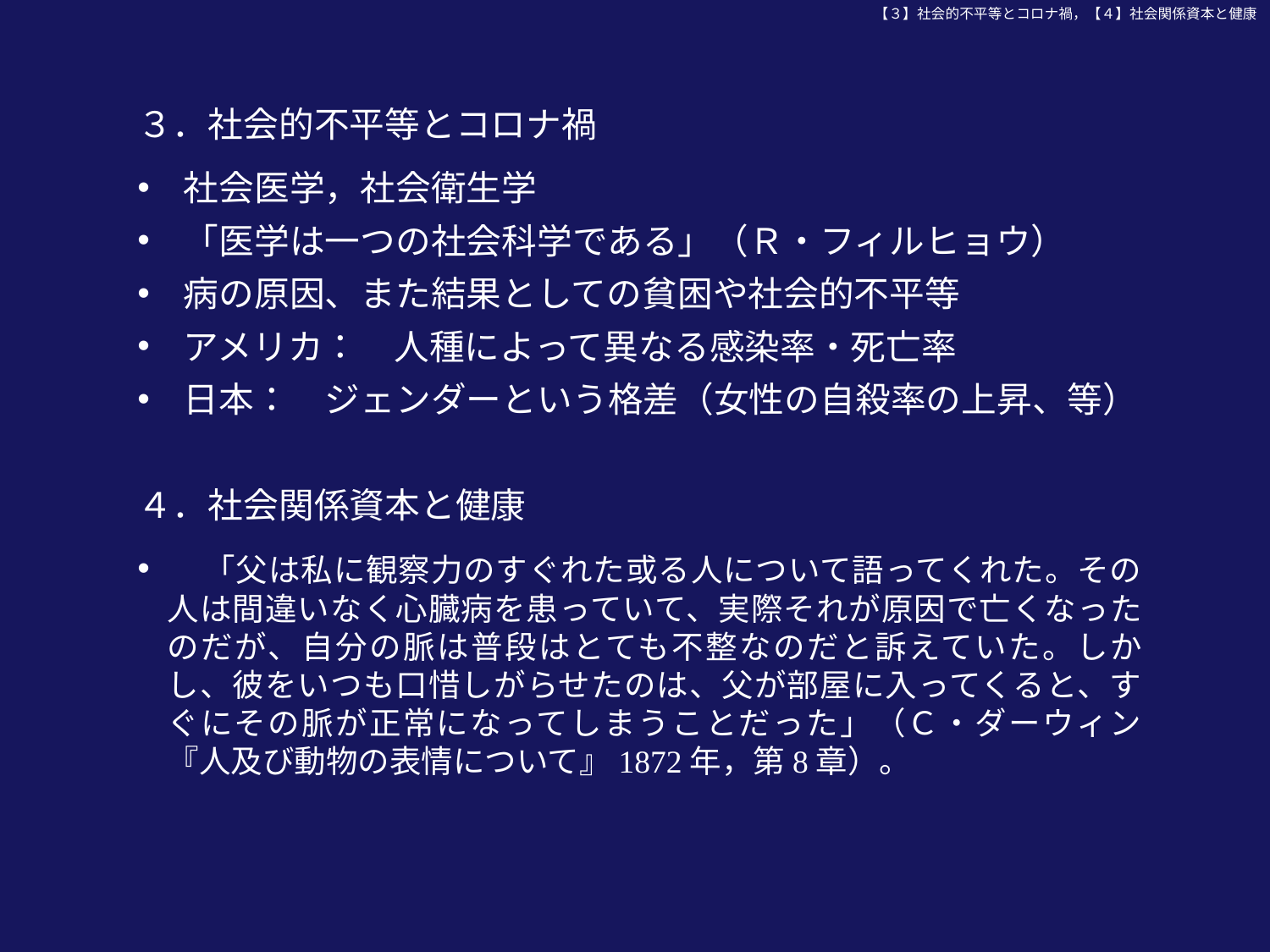

# 【３】社会的不平等とコロナ禍，【４】社会関係資本と健康
３．社会的不平等とコロナ禍
 社会医学，社会衛生学
 「医学は一つの社会科学である」（Ｒ・フィルヒョウ）
 病の原因、また結果としての貧困や社会的不平等
 アメリカ：　人種によって異なる感染率・死亡率
 日本：　ジェンダーという格差（女性の自殺率の上昇、等）

４．社会関係資本と健康
　「父は私に観察力のすぐれた或る人について語ってくれた。その人は間違いなく心臓病を患っていて、実際それが原因で亡くなったのだが、自分の脈は普段はとても不整なのだと訴えていた。しかし、彼をいつも口惜しがらせたのは、父が部屋に入ってくると、すぐにその脈が正常になってしまうことだった」（Ｃ・ダーウィン『人及び動物の表情について』1872年，第8章）。